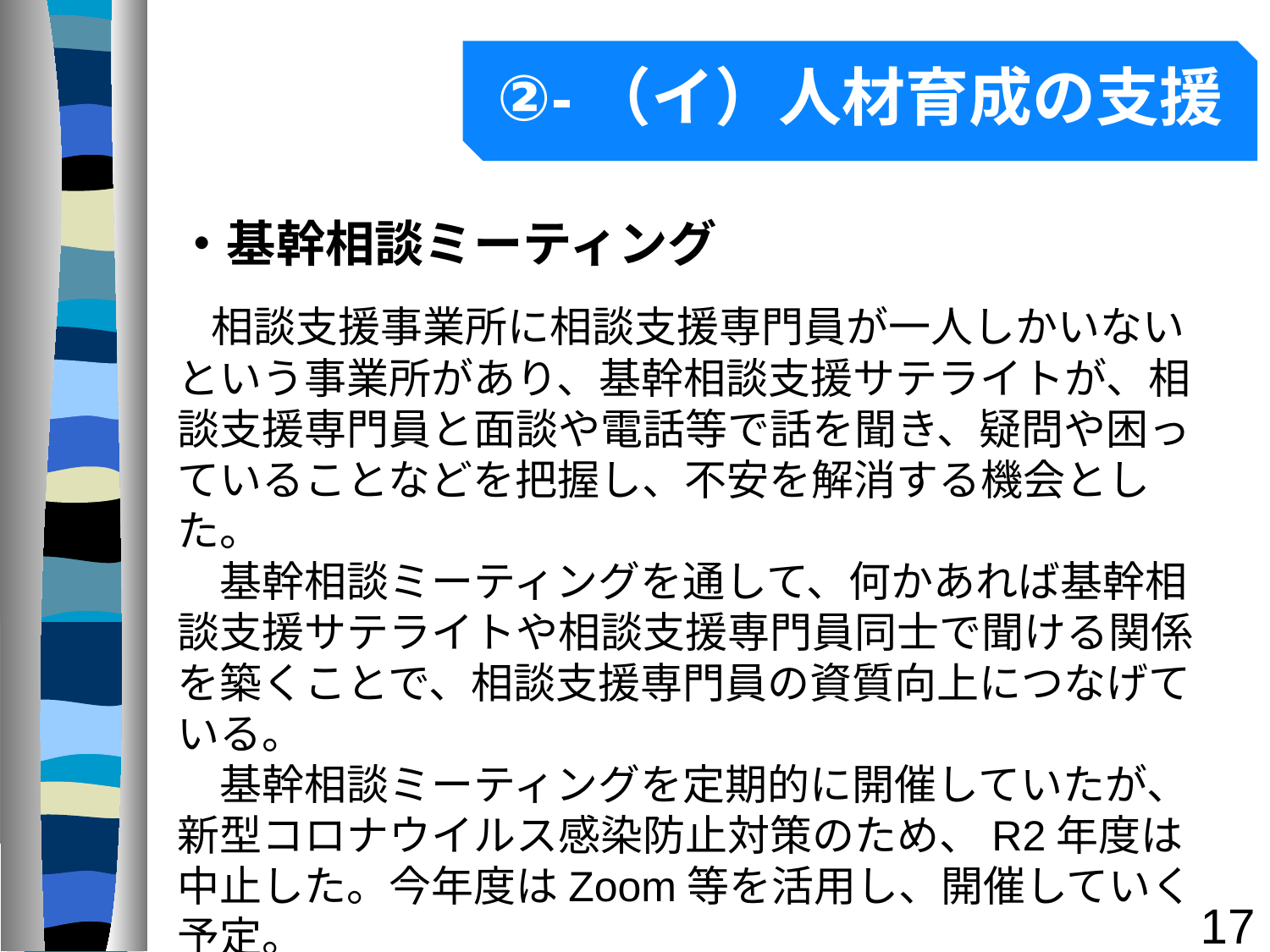

②-（イ）人材育成の支援
・基幹相談ミーティング

  相談支援事業所に相談支援専門員が一人しかいないという事業所があり、基幹相談支援サテライトが、相談支援専門員と面談や電話等で話を聞き、疑問や困っていることなどを把握し、不安を解消する機会とした。
　基幹相談ミーティングを通して、何かあれば基幹相談支援サテライトや相談支援専門員同士で聞ける関係を築くことで、相談支援専門員の資質向上につなげている。
　基幹相談ミーティングを定期的に開催していたが、新型コロナウイルス感染防止対策のため、R2年度は中止した。今年度はZoom等を活用し、開催していく予定。

17